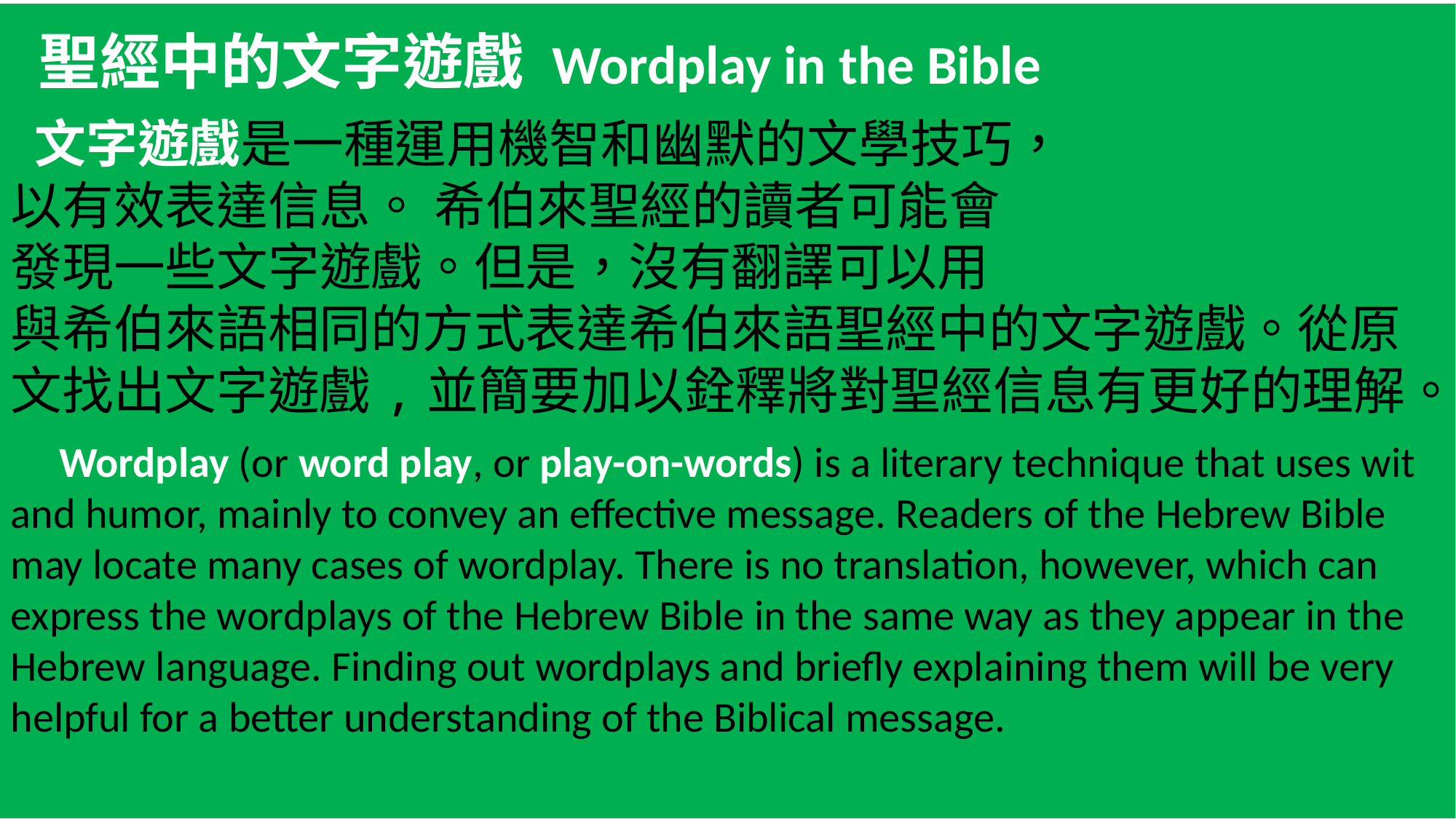

聖經中的文字遊戲 Wordplay in the Bible

 文字遊戲是一種運用機智和幽默的文學技巧，
以有效表達信息。 希伯來聖經的讀者可能會
發現一些文字遊戲。但是，沒有翻譯可以用
與希伯來語相同的方式表達希伯來語聖經中的文字遊戲。從原文找出文字遊戲,並簡要加以銓釋將對聖經信息有更好的理解。

     Wordplay (or word play, or play-on-words) is a literary technique that uses wit and humor, mainly to convey an effective message. Readers of the Hebrew Bible may locate many cases of wordplay. There is no translation, however, which can express the wordplays of the Hebrew Bible in the same way as they appear in the Hebrew language. Finding out wordplays and briefly explaining them will be very helpful for a better understanding of the Biblical message.